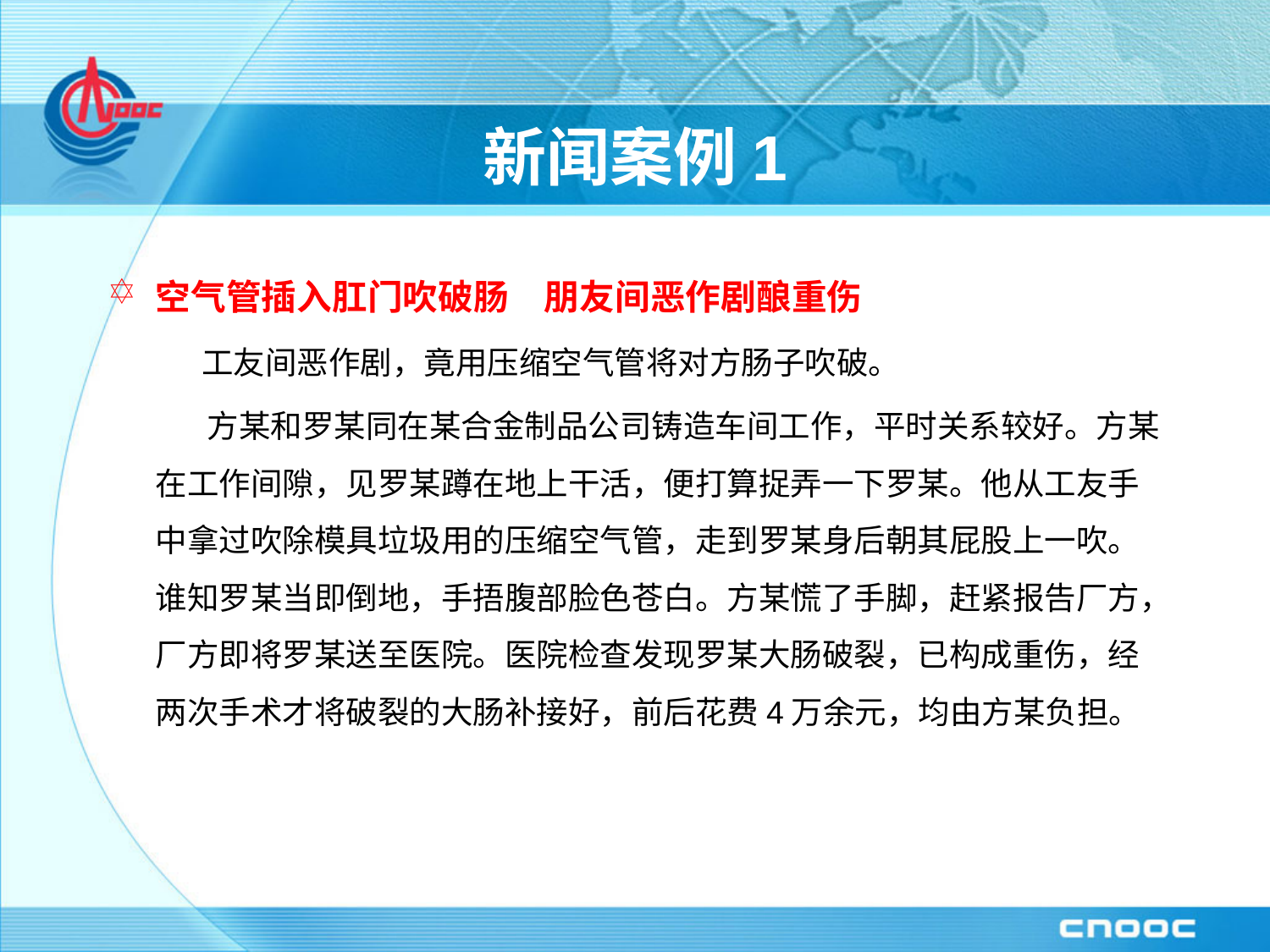

# 新闻案例1
空气管插入肛门吹破肠　朋友间恶作剧酿重伤
            工友间恶作剧，竟用压缩空气管将对方肠子吹破。
　　     方某和罗某同在某合金制品公司铸造车间工作，平时关系较好。方某在工作间隙，见罗某蹲在地上干活，便打算捉弄一下罗某。他从工友手中拿过吹除模具垃圾用的压缩空气管，走到罗某身后朝其屁股上一吹。谁知罗某当即倒地，手捂腹部脸色苍白。方某慌了手脚，赶紧报告厂方，厂方即将罗某送至医院。医院检查发现罗某大肠破裂，已构成重伤，经两次手术才将破裂的大肠补接好，前后花费4万余元，均由方某负担。